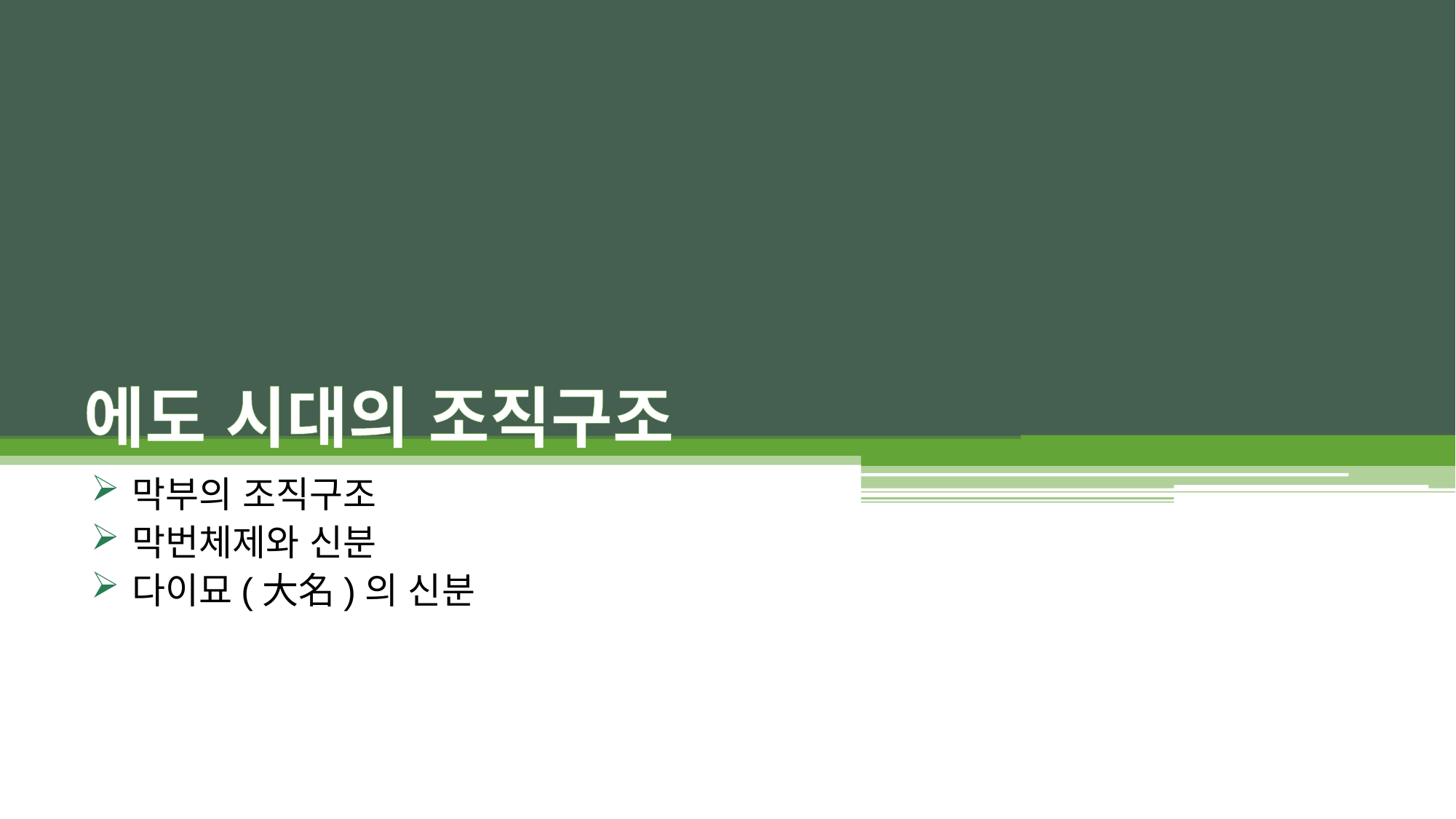

# 에도 시대의 조직구조
막부의 조직구조
막번체제와 신분
다이묘(大名)의 신분